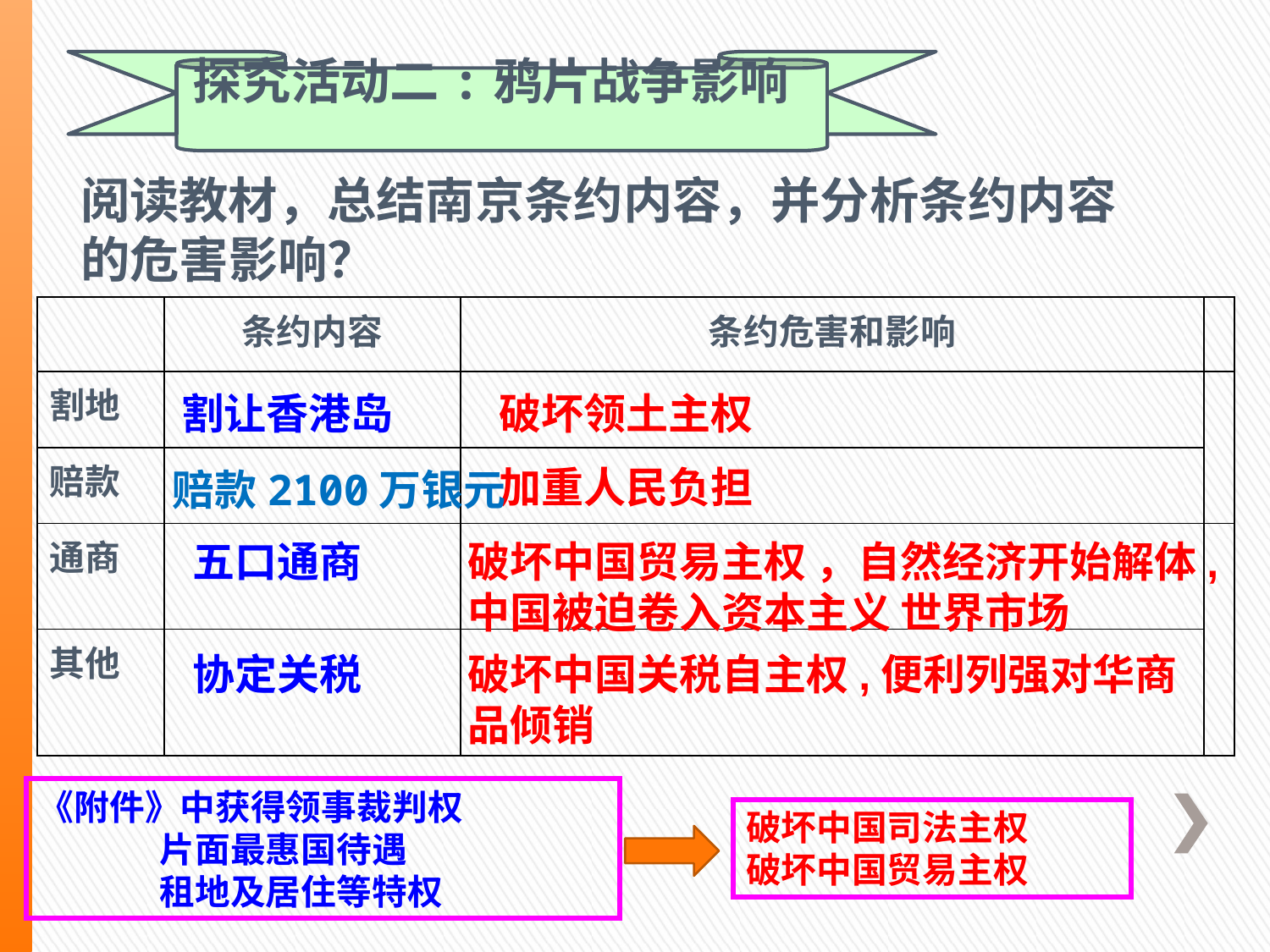

探究活动二:鸦片战争影响
阅读教材，总结南京条约内容，并分析条约内容的危害影响？
|  | 条约内容 | 条约危害和影响 |  |
| --- | --- | --- | --- |
| 割地 |  |  |  |
| 赔款 |  |  |  |
| 通商 |  |  |  |
| 其他 |  |  |  |
割让香港岛
破坏领土主权
加重人民负担
赔款2100万银元

五口通商
破坏中国贸易主权 ，自然经济开始解体,中国被迫卷入资本主义 世界市场
协定关税
破坏中国关税自主权,便利列强对华商品倾销
《附件》中获得领事裁判权
              片面最惠国待遇
              租地及居住等特权
破坏中国司法主权
破坏中国贸易主权